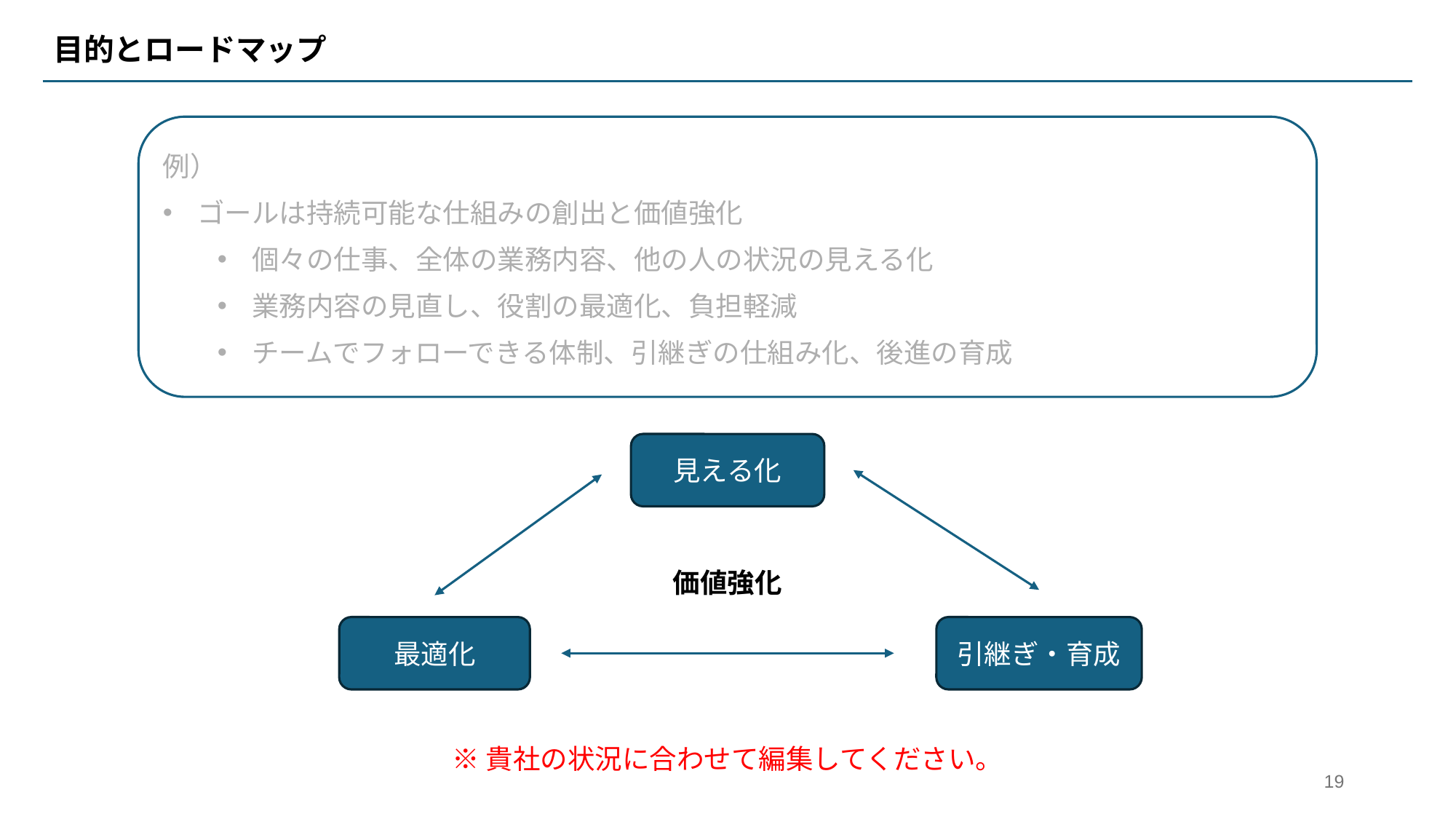

# 目的とロードマップ
例）
ゴールは持続可能な仕組みの創出と価値強化
個々の仕事、全体の業務内容、他の人の状況の見える化
業務内容の見直し、役割の最適化、負担軽減
チームでフォローできる体制、引継ぎの仕組み化、後進の育成
見える化
価値強化
最適化
引継ぎ・育成
※貴社の状況に合わせて編集してください。
19